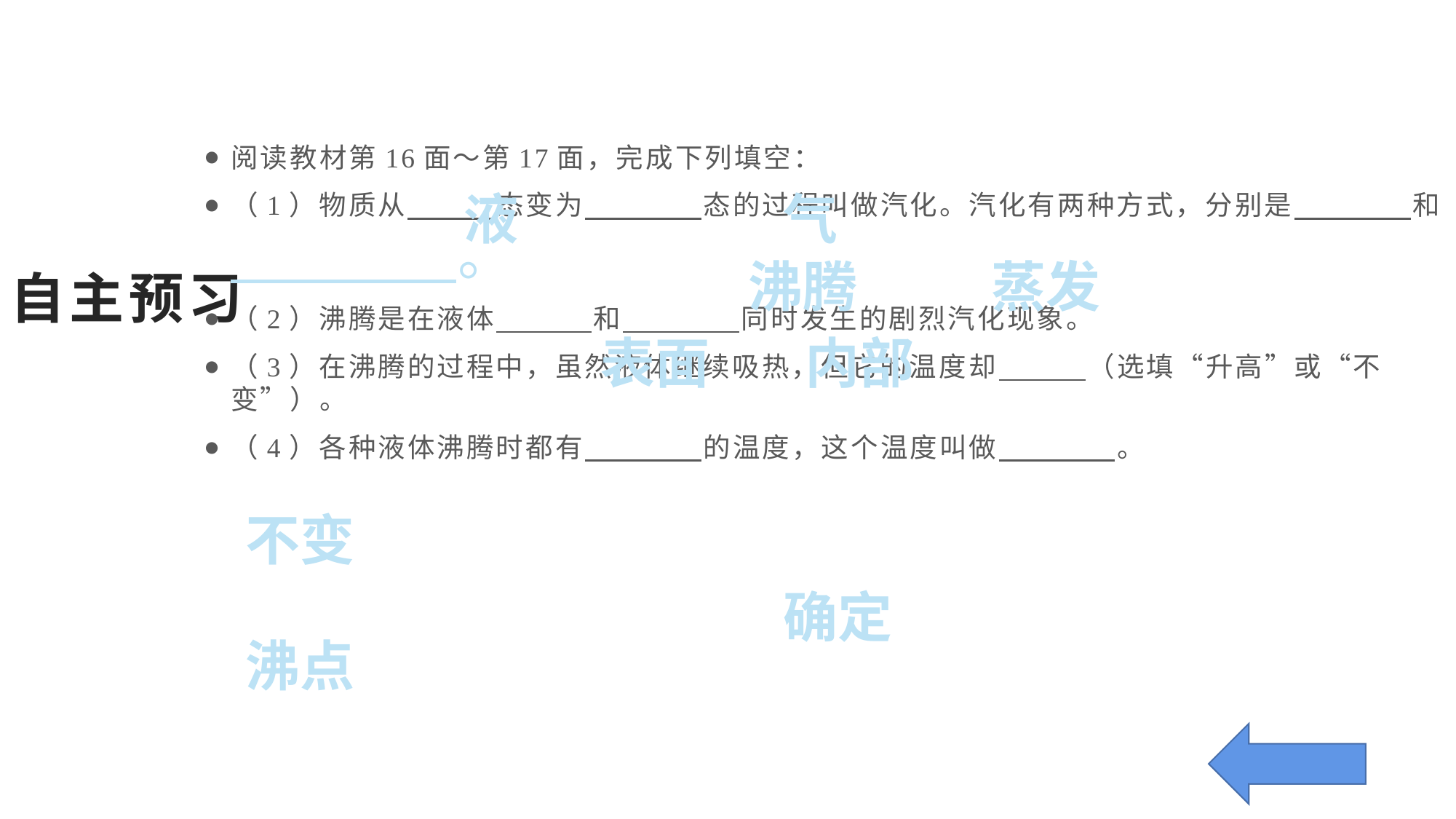

阅读教材第16面～第17面，完成下列填空：
（1）物质从　　　态变为　　　　态的过程叫做汽化。汽化有两种方式，分别是　　　　和　　　　。
（2）沸腾是在液体　        和　　　　同时发生的剧烈汽化现象。
（3）在沸腾的过程中，虽然液体继续吸热，但它的温度却　　　（选填“升高”或“不变”）。
（4）各种液体沸腾时都有　　　　的温度，这个温度叫做　　　　。
液
气
自主预习
沸腾
蒸发
表面
内部
不变
确定
沸点